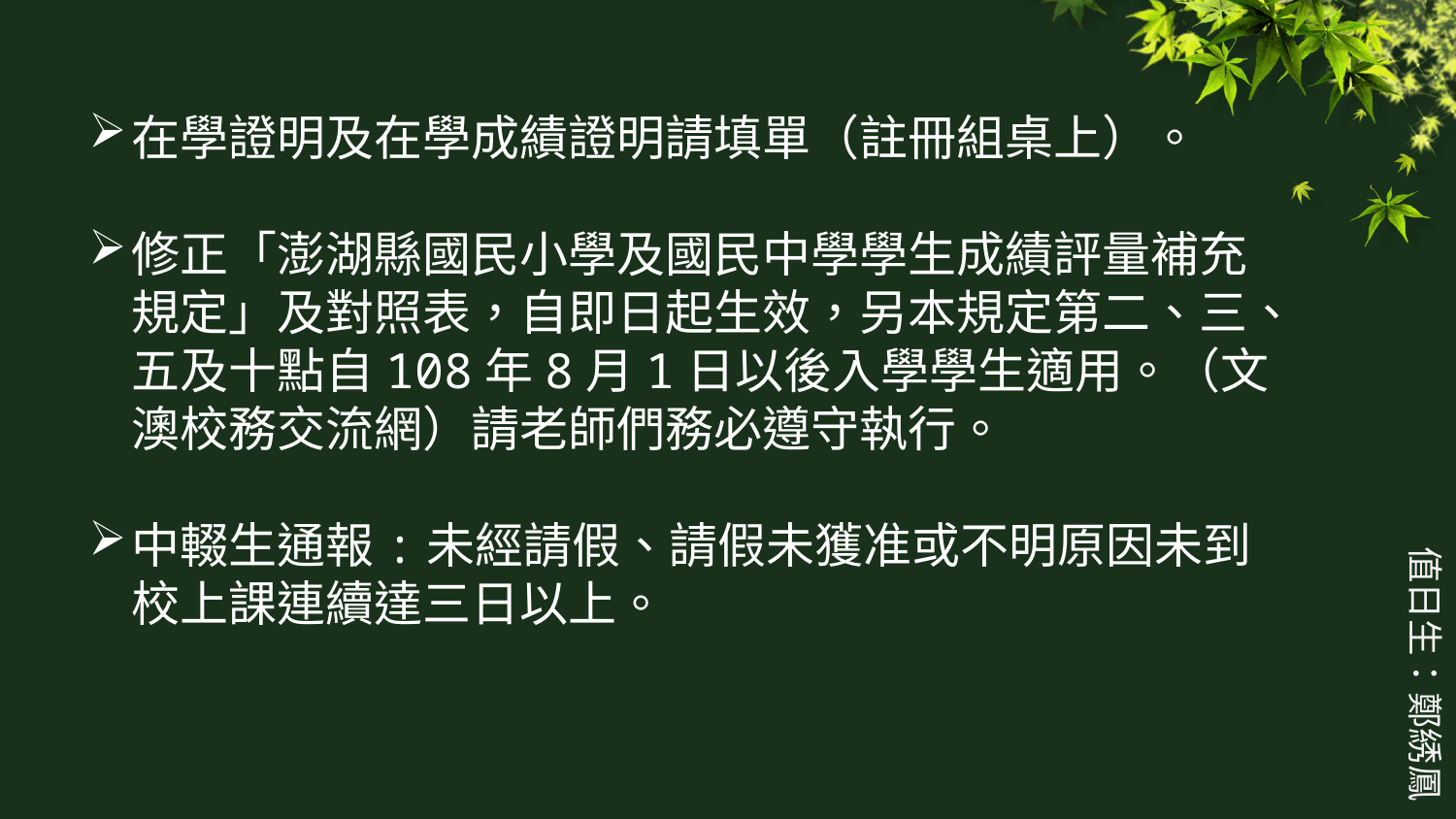

在學證明及在學成績證明請填單（註冊組桌上）。

修正「澎湖縣國民小學及國民中學學生成績評量補充規定」及對照表，自即日起生效，另本規定第二、三、五及十點自108年8月1日以後入學學生適用。（文澳校務交流網）請老師們務必遵守執行。

中輟生通報:未經請假、請假未獲准或不明原因未到校上課連續達三日以上。

值日生：鄭綉鳳